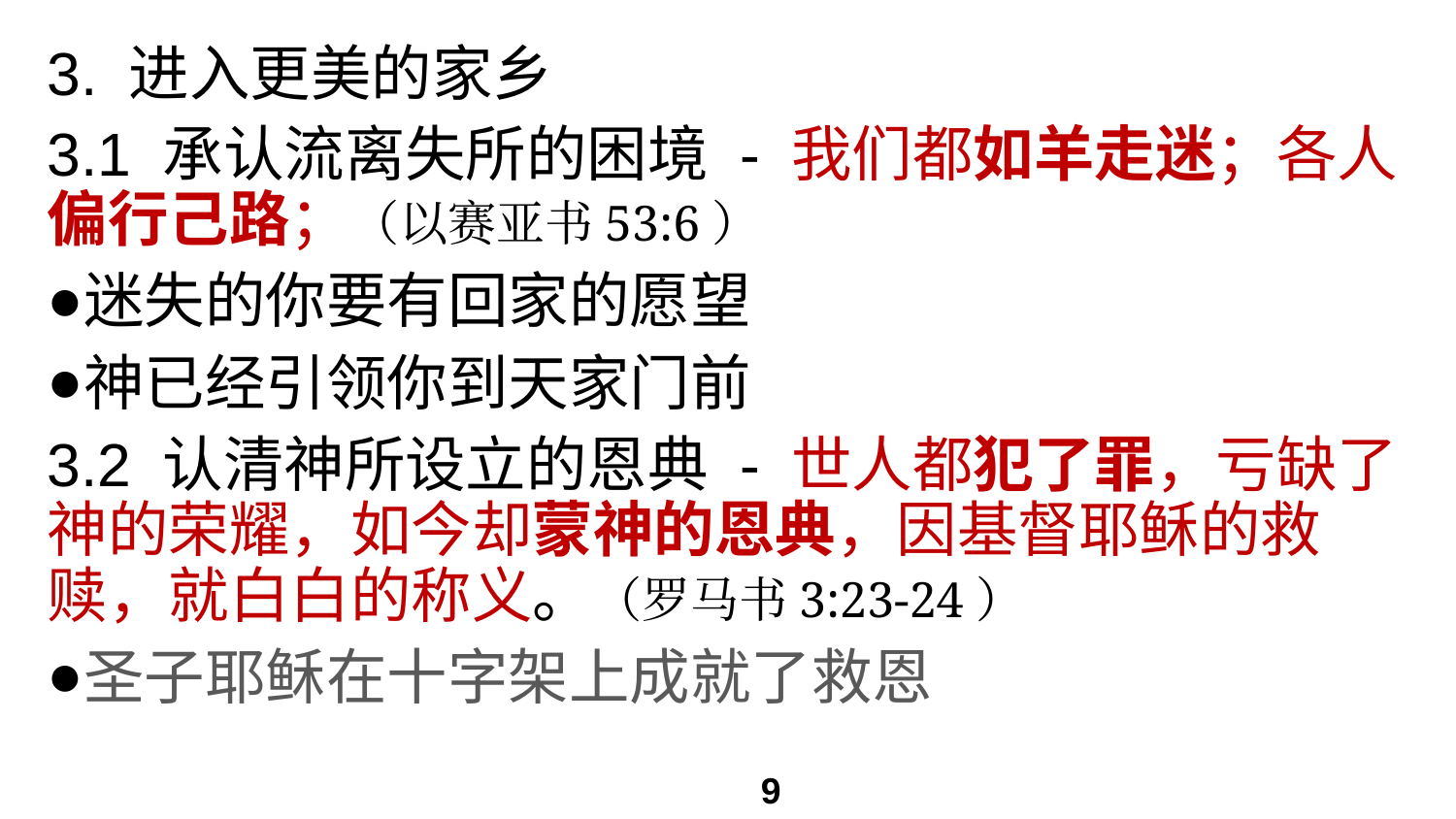

# 3. 进入更美的家乡
3.1 承认流离失所的困境 - 我们都如羊走迷；各人偏行己路；（以赛亚书53:6）
迷失的你要有回家的愿望
神已经引领你到天家门前
3.2 认清神所设立的恩典 - 世人都犯了罪，亏缺了神的荣耀，如今却蒙神的恩典，因基督耶稣的救赎，就白白的称义。（罗马书3:23-24）
圣子耶稣在十字架上成就了救恩
9